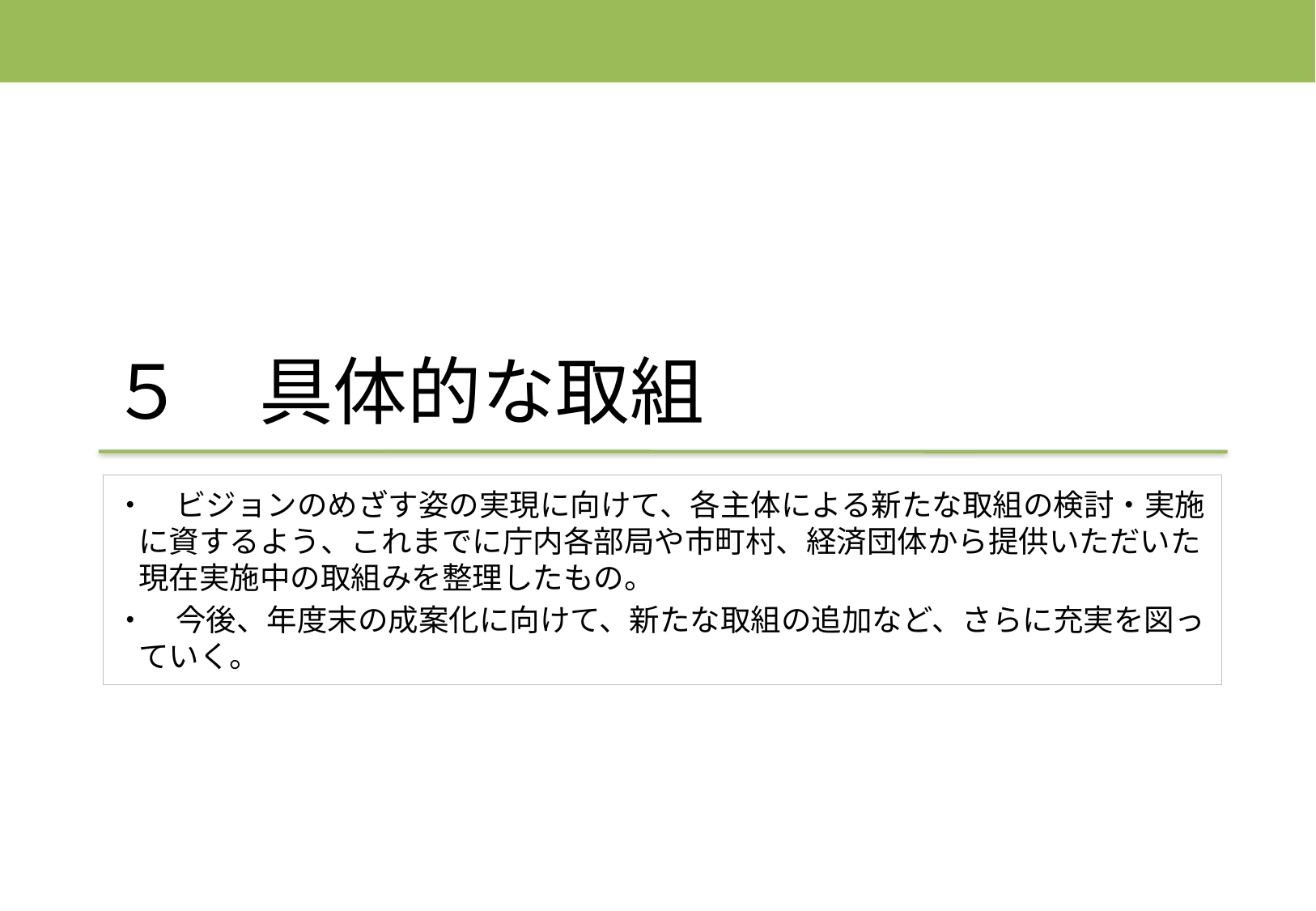

# ５　具体的な取組
・　ビジョンのめざす姿の実現に向けて、各主体による新たな取組の検討・実施に資するよう、これまでに庁内各部局や市町村、経済団体から提供いただいた現在実施中の取組みを整理したもの。
・　今後、年度末の成案化に向けて、新たな取組の追加など、さらに充実を図っていく。